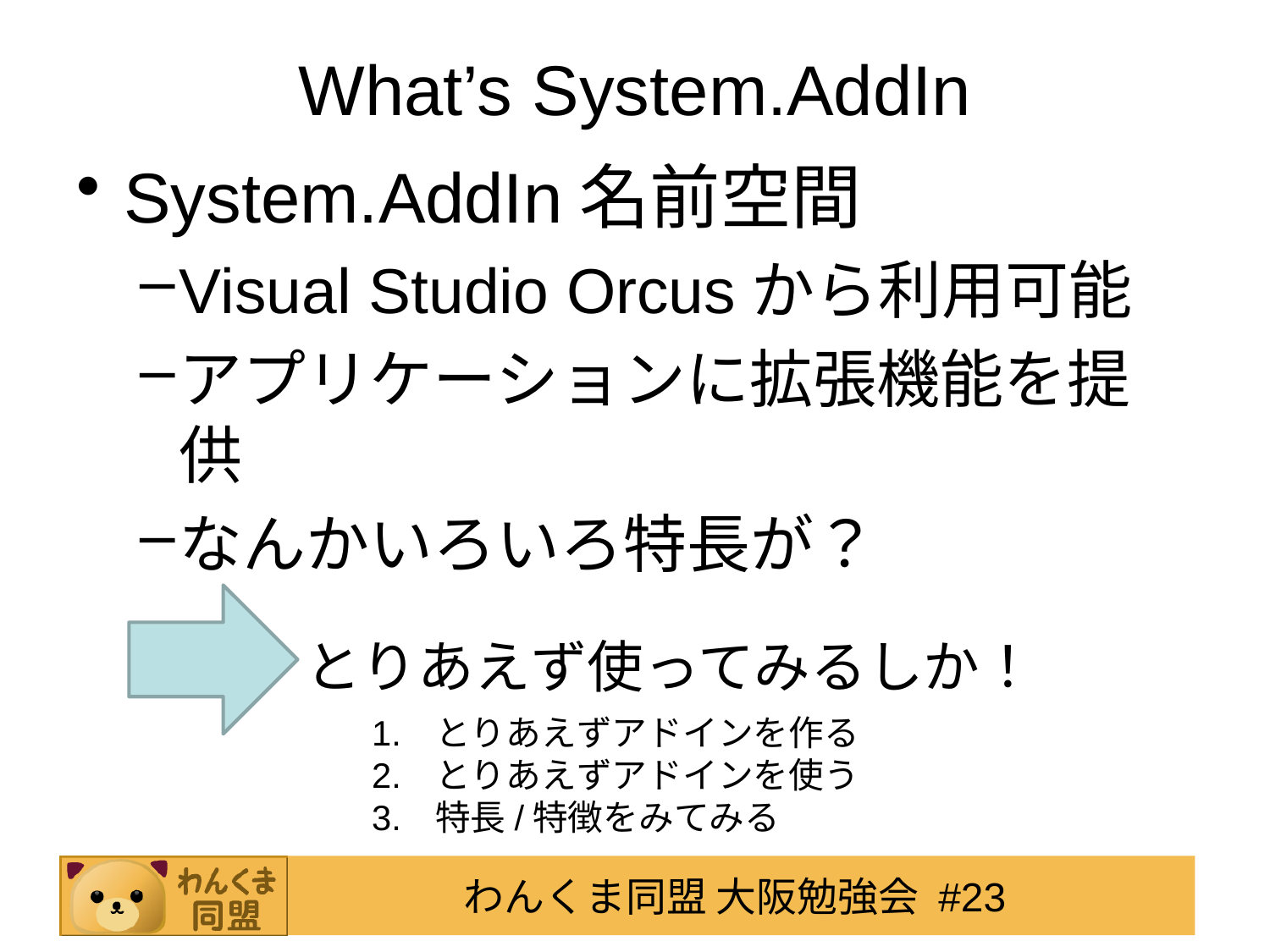

# What’s System.AddIn
System.AddIn名前空間
Visual Studio Orcusから利用可能
アプリケーションに拡張機能を提供
なんかいろいろ特長が？

とりあえず使ってみるしか！
とりあえずアドインを作る
とりあえずアドインを使う
特長/特徴をみてみる